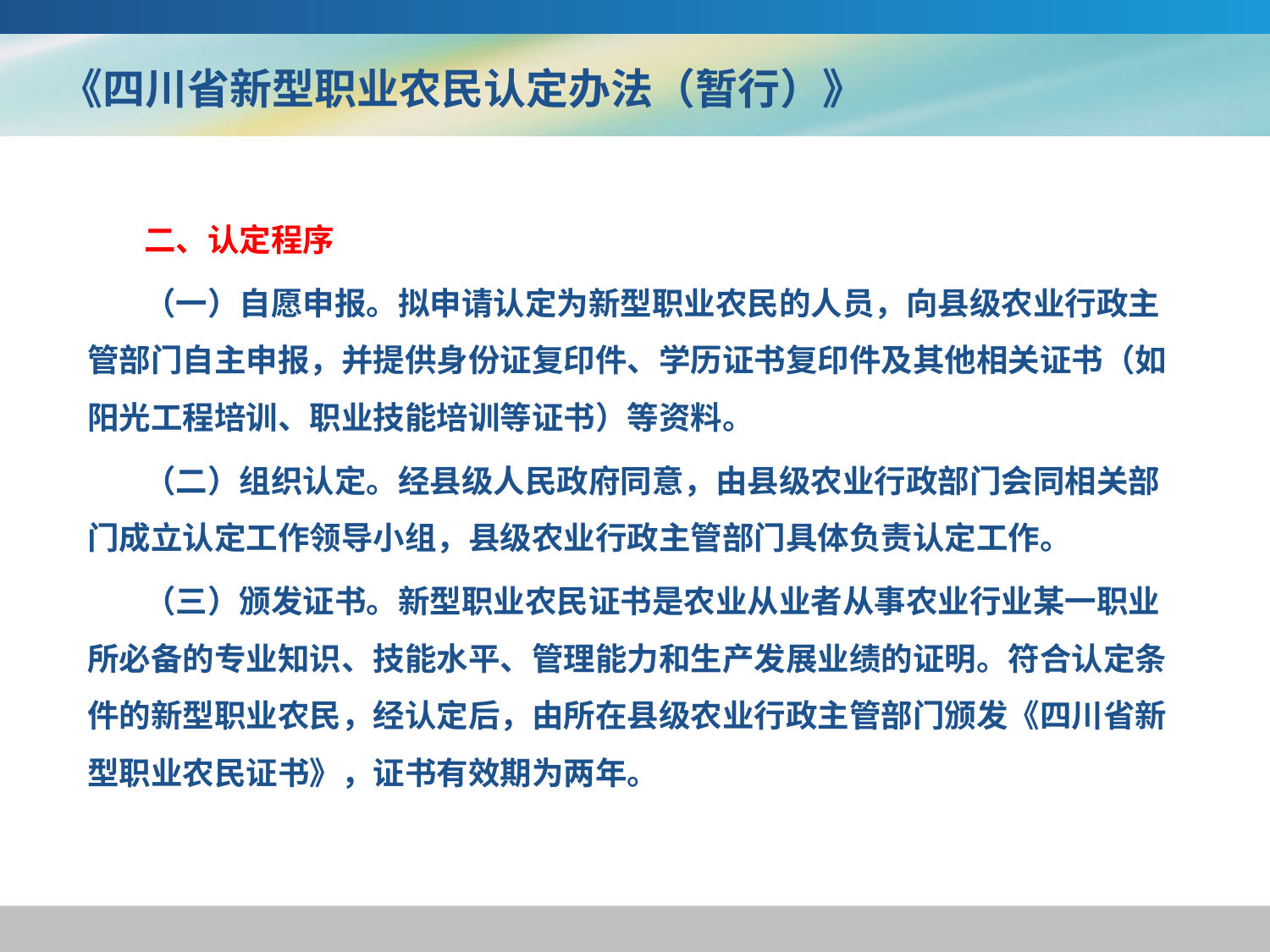

《四川省新型职业农民认定办法（暂行）》
二、认定程序
（一）自愿申报。拟申请认定为新型职业农民的人员，向县级农业行政主管部门自主申报，并提供身份证复印件、学历证书复印件及其他相关证书（如阳光工程培训、职业技能培训等证书）等资料。
（二）组织认定。经县级人民政府同意，由县级农业行政部门会同相关部门成立认定工作领导小组，县级农业行政主管部门具体负责认定工作。
（三）颁发证书。新型职业农民证书是农业从业者从事农业行业某一职业所必备的专业知识、技能水平、管理能力和生产发展业绩的证明。符合认定条件的新型职业农民，经认定后，由所在县级农业行政主管部门颁发《四川省新型职业农民证书》，证书有效期为两年。